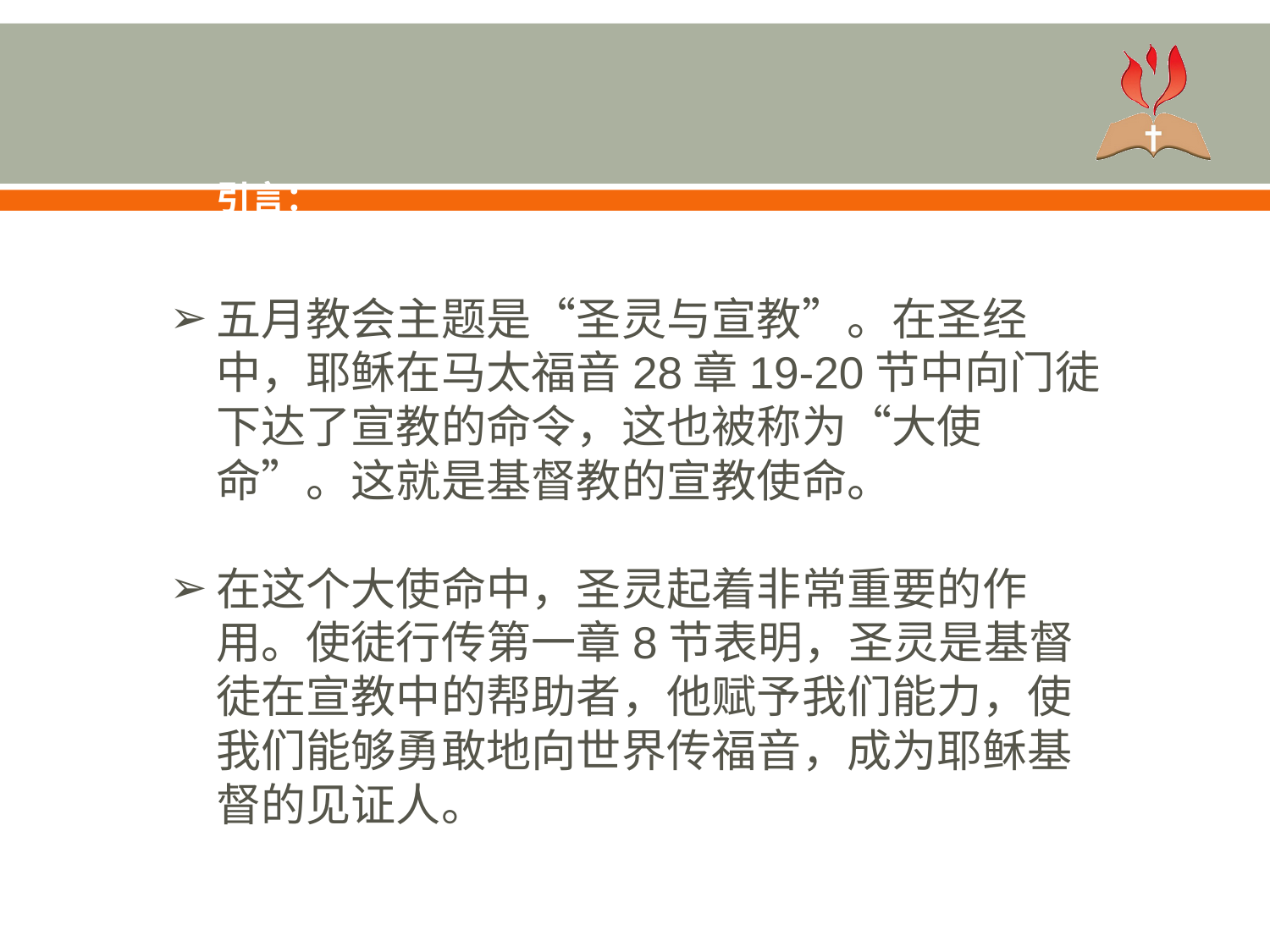

引言：
五月教会主题是“圣灵与宣教”。在圣经中，耶稣在马太福音28章19-20节中向门徒下达了宣教的命令，这也被称为“大使命”。这就是基督教的宣教使命。

在这个大使命中，圣灵起着非常重要的作用。使徒行传第一章8节表明，圣灵是基督徒在宣教中的帮助者，他赋予我们能力，使我们能够勇敢地向世界传福音，成为耶稣基督的见证人。